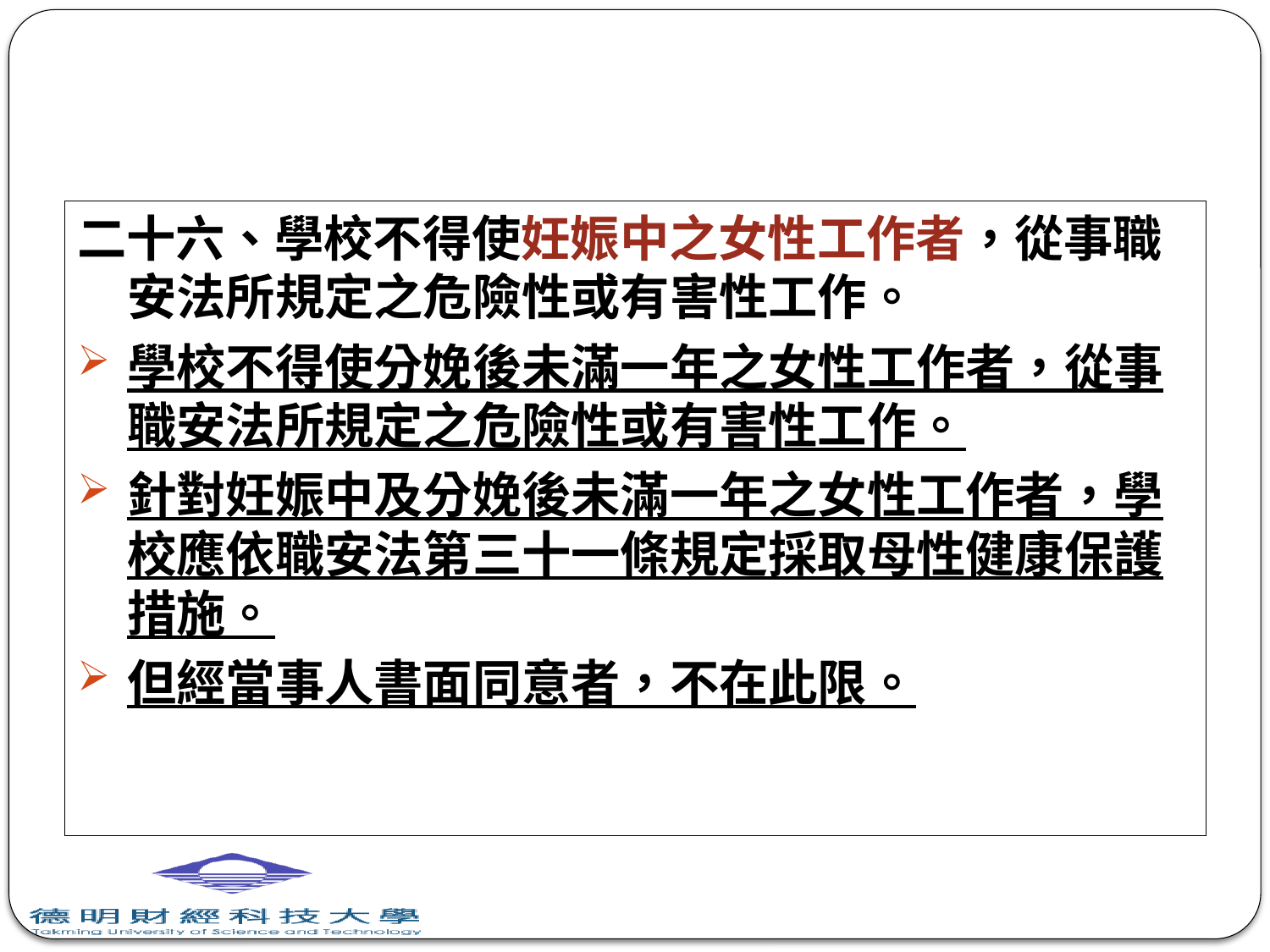

二十六、學校不得使妊娠中之女性工作者，從事職安法所規定之危險性或有害性工作。
學校不得使分娩後未滿一年之女性工作者，從事職安法所規定之危險性或有害性工作。
針對妊娠中及分娩後未滿一年之女性工作者，學校應依職安法第三十一條規定採取母性健康保護措施。
但經當事人書面同意者，不在此限。